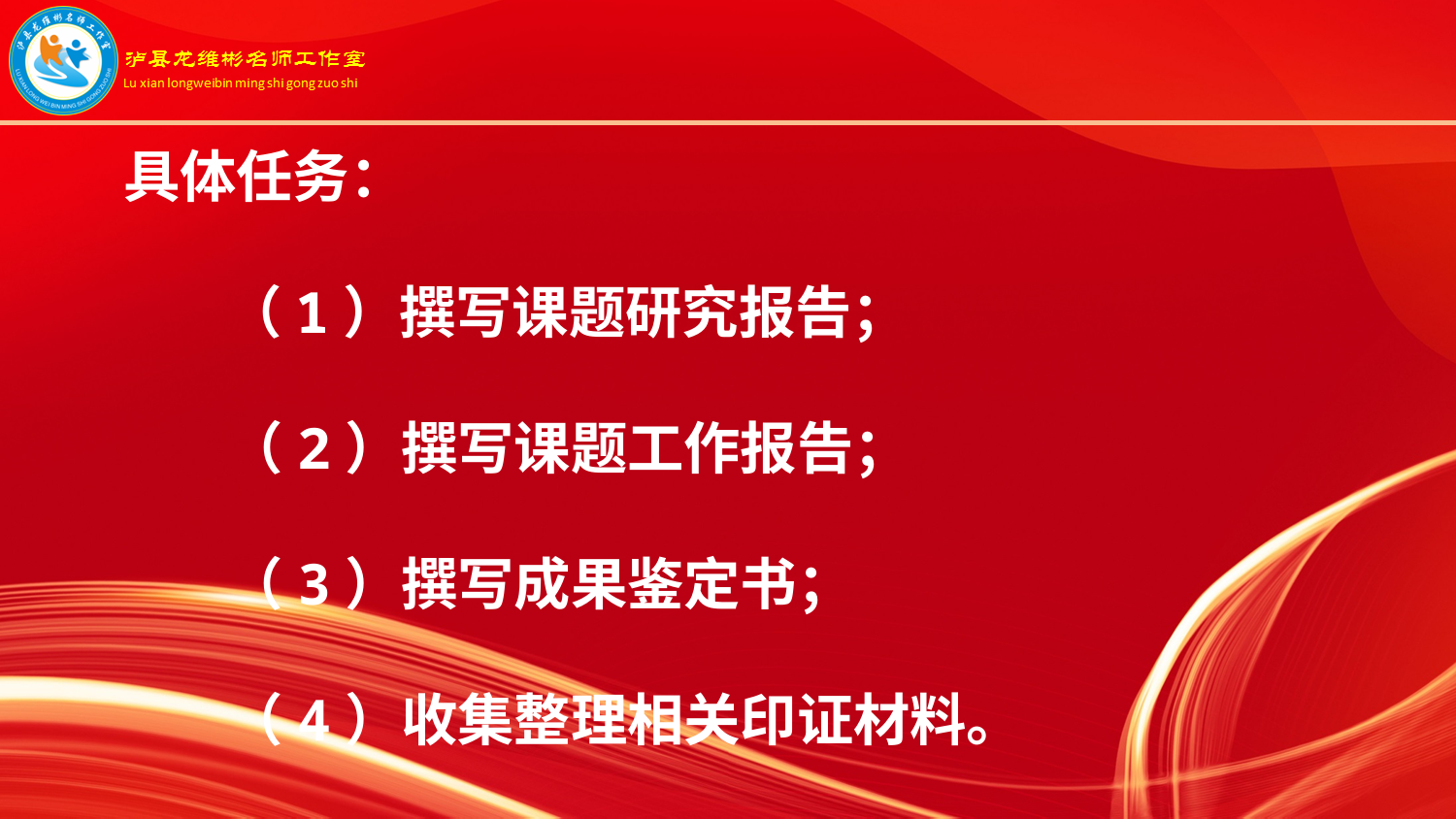

具体任务：
          （1）撰写课题研究报告；
       （2）撰写课题工作报告；
       （3）撰写成果鉴定书；
       （4）收集整理相关印证材料。